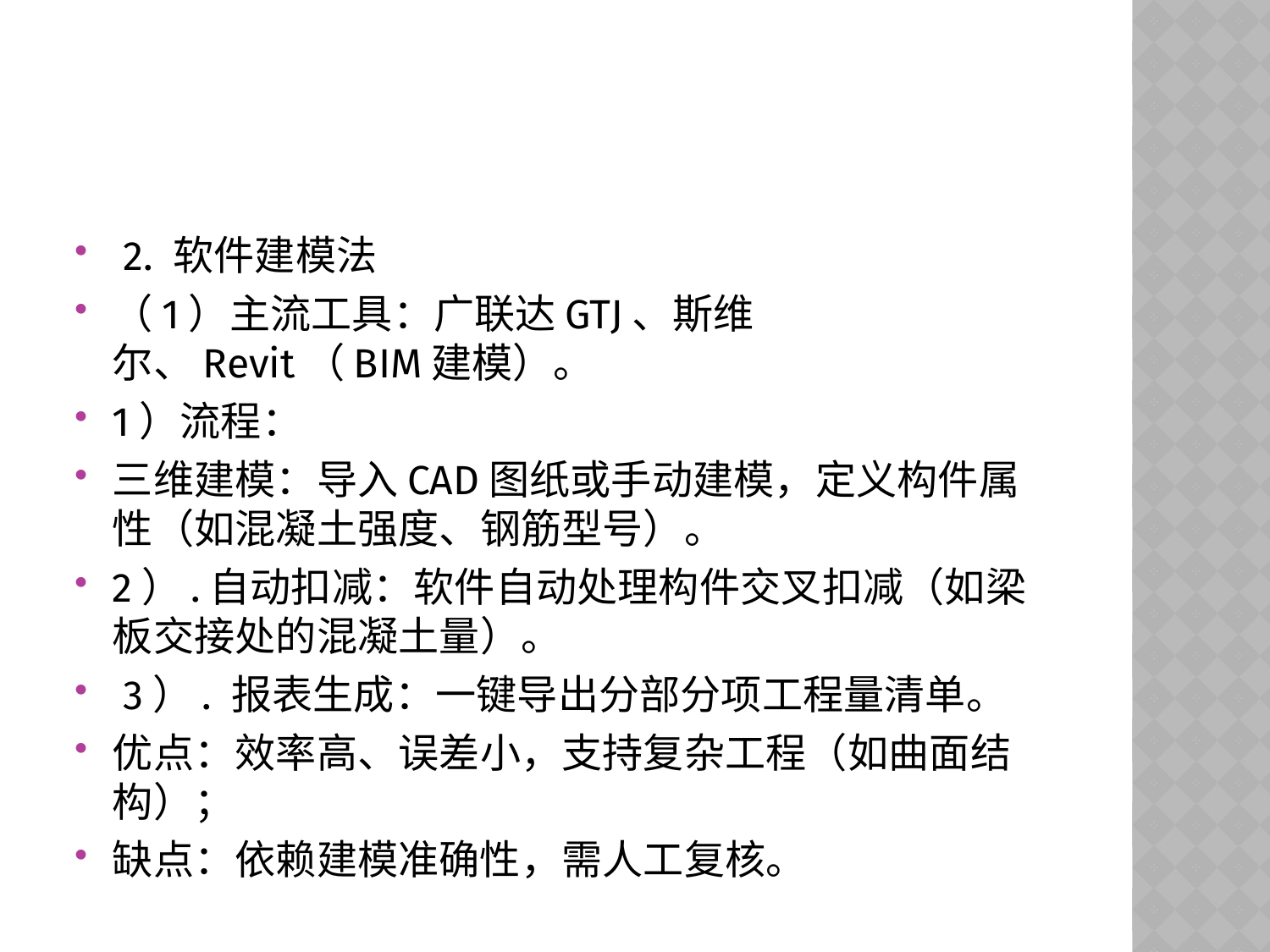

#
 2. 软件建模法
（1）主流工具：广联达GTJ、斯维尔、Revit（BIM建模）。
1）流程：
三维建模：导入CAD图纸或手动建模，定义构件属性（如混凝土强度、钢筋型号）。
2）.自动扣减：软件自动处理构件交叉扣减（如梁板交接处的混凝土量）。
 3）. 报表生成：一键导出分部分项工程量清单。
优点：效率高、误差小，支持复杂工程（如曲面结构）；
缺点：依赖建模准确性，需人工复核。